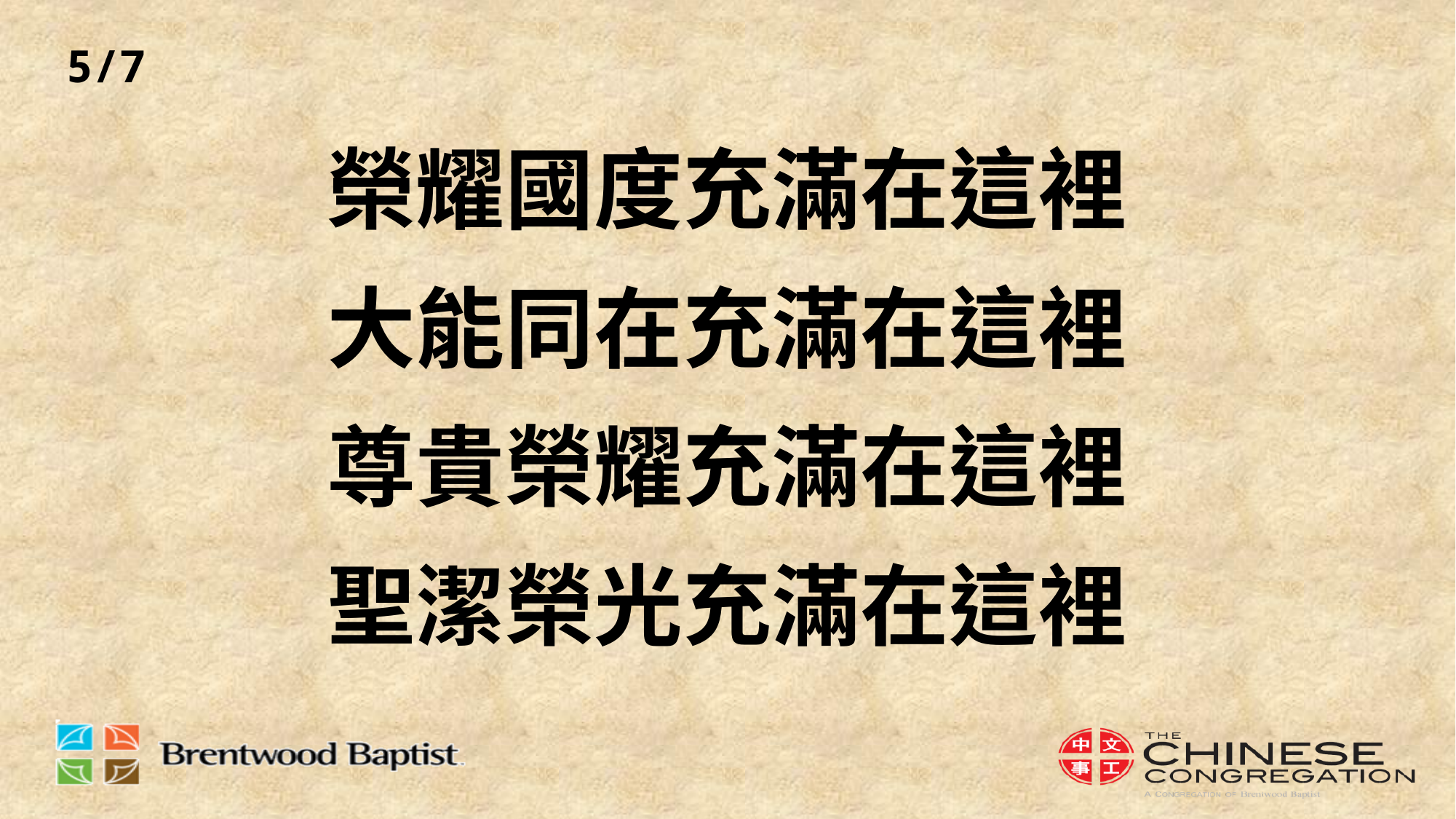

# 榮耀國度充滿在這裡 大能同在充滿在這裡 尊貴榮耀充滿在這裡 聖潔榮光充滿在這裡
5/7